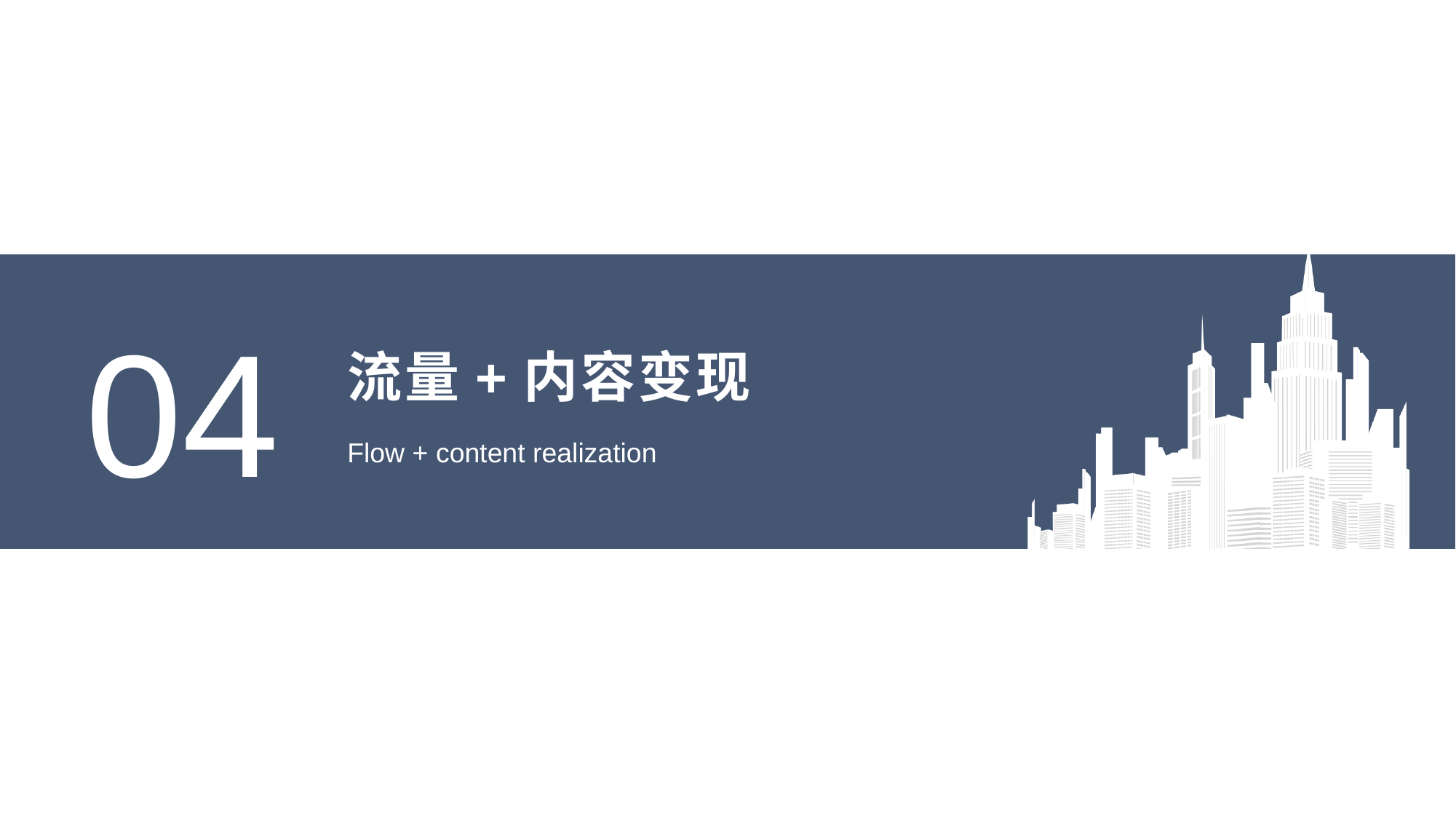

04
# 流量+内容变现
Flow + content realization